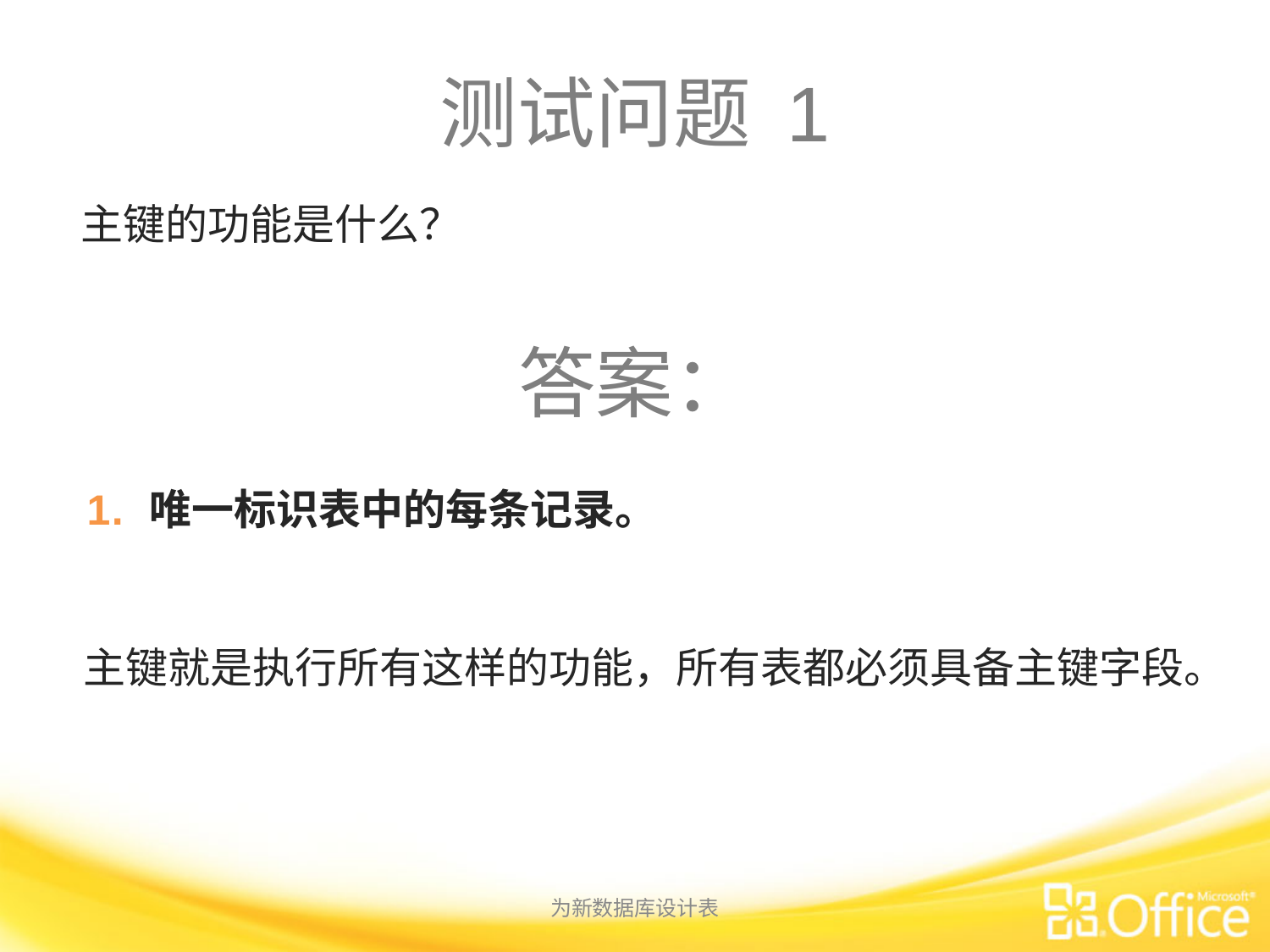

# 测试问题 1
主键的功能是什么？
答案：
唯一标识表中的每条记录。
主键就是执行所有这样的功能，所有表都必须具备主键字段。
为新数据库设计表